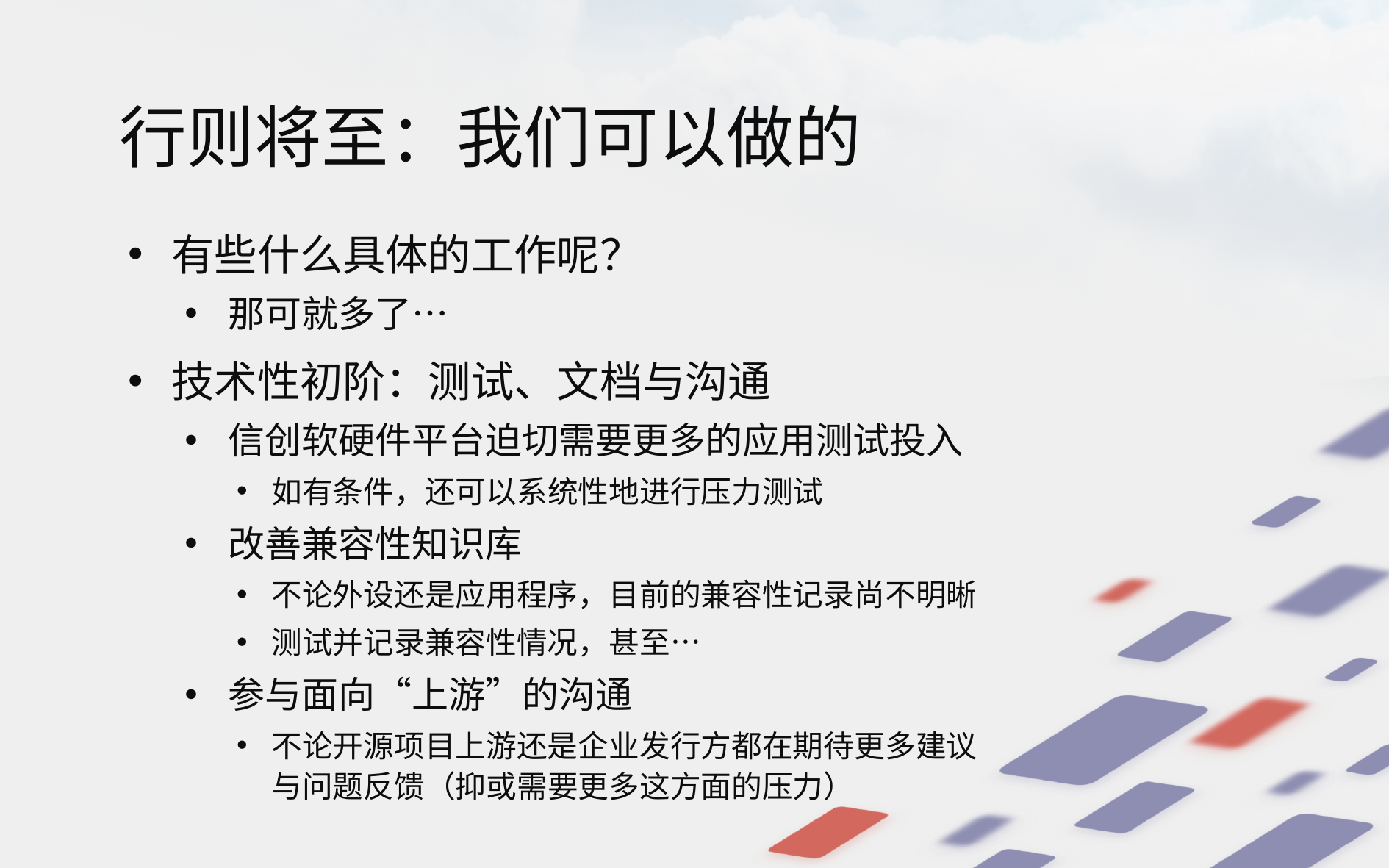

# 行则将至：我们可以做的
有些什么具体的工作呢？
那可就多了…
技术性初阶：测试、文档与沟通
信创软硬件平台迫切需要更多的应用测试投入
如有条件，还可以系统性地进行压力测试
改善兼容性知识库
不论外设还是应用程序，目前的兼容性记录尚不明晰
测试并记录兼容性情况，甚至…
参与面向“上游”的沟通
不论开源项目上游还是企业发行方都在期待更多建议
与问题反馈（抑或需要更多这方面的压力）